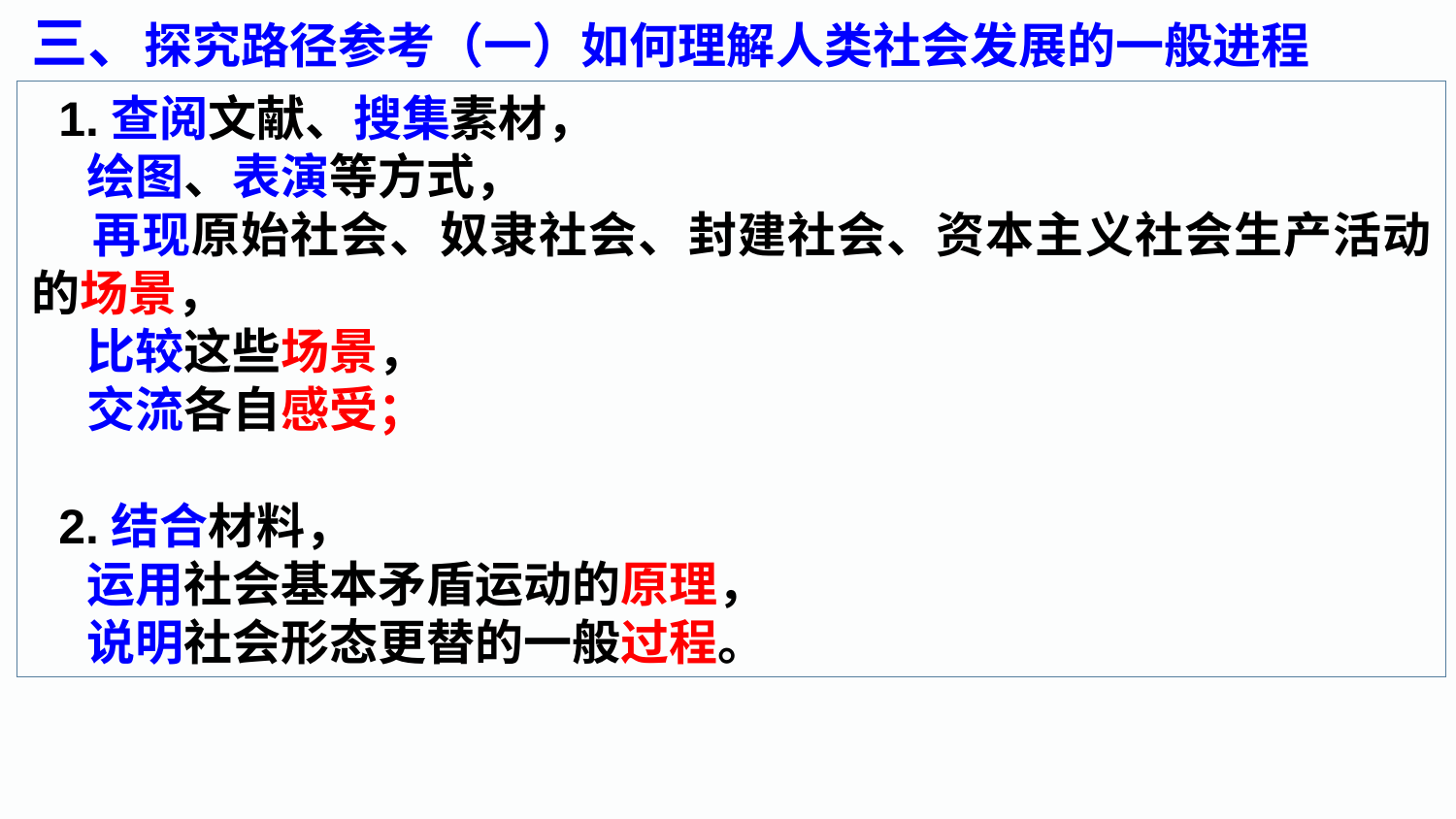

三、探究路径参考（一）如何理解人类社会发展的一般进程
  1.查阅文献、搜集素材，
    绘图、表演等方式，
    再现原始社会、奴隶社会、封建社会、资本主义社会生产活动的场景，
    比较这些场景，
    交流各自感受；

  2.结合材料，
    运用社会基本矛盾运动的原理，
    说明社会形态更替的一般过程。